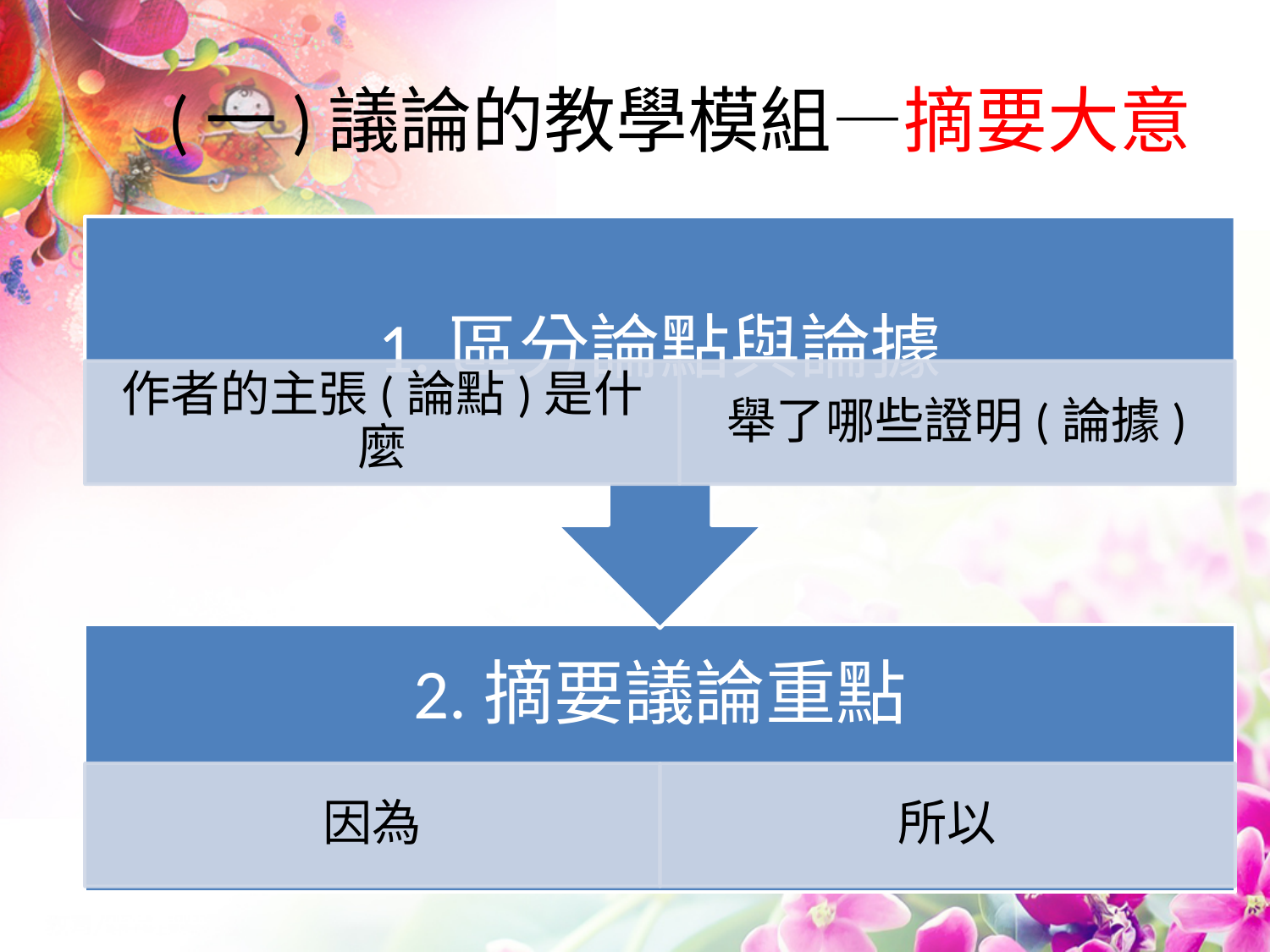

# (一)議論的教學模組—摘要大意
2.摘要議論重點
因為
所以
1.區分論點與論據
作者的主張(論點)是什麼
舉了哪些證明(論據)